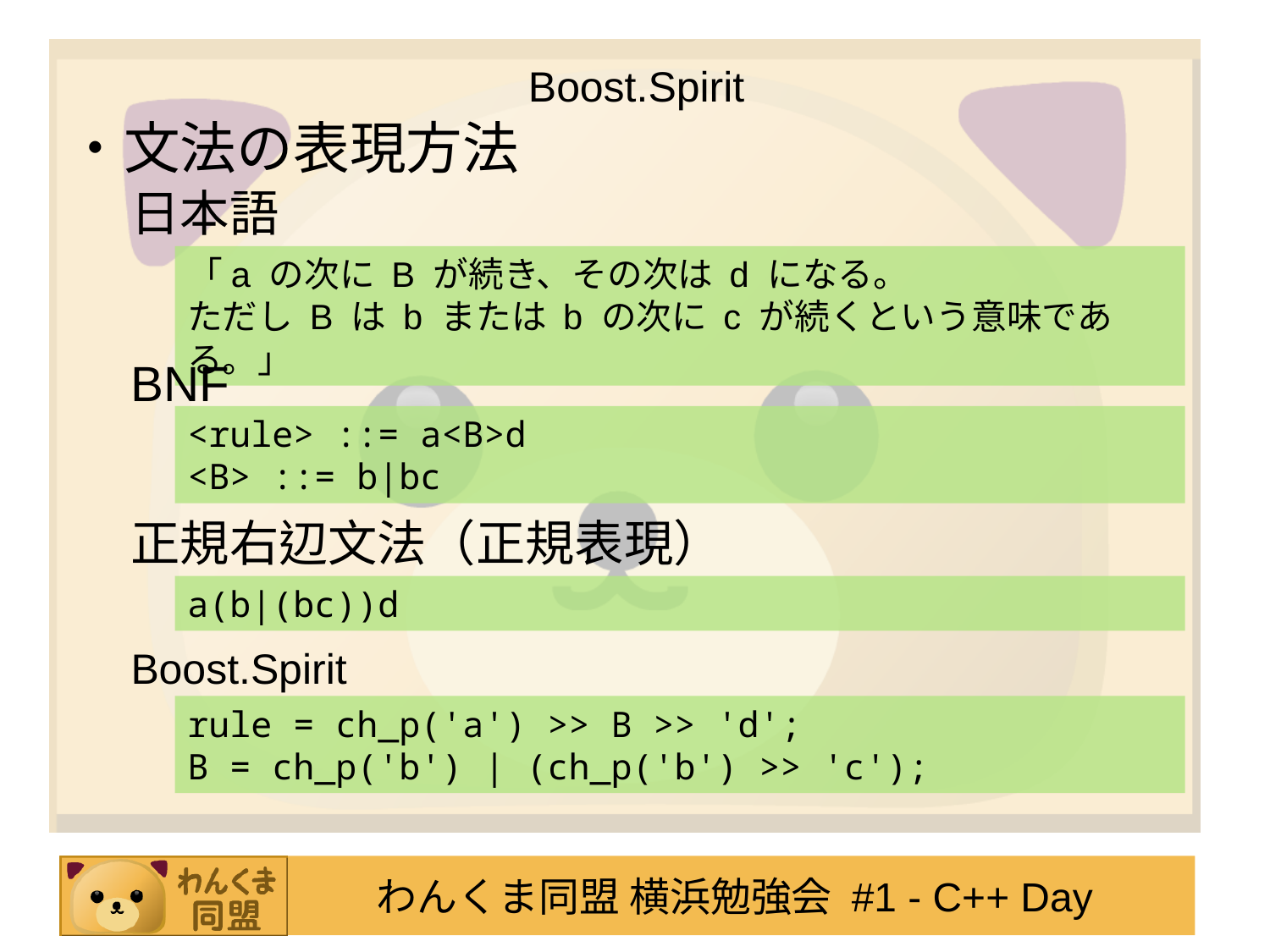

Boost.Spirit
・文法の表現方法
日本語
「a の次に B が続き、その次は d になる。
ただし B は b または b の次に c が続くという意味である。」
BNF
<rule> ::= a<B>d
<B> ::= b|bc
正規右辺文法（正規表現）
a(b|(bc))d
Boost.Spirit
rule = ch_p('a') >> B >> 'd';
B = ch_p('b') | (ch_p('b') >> 'c');